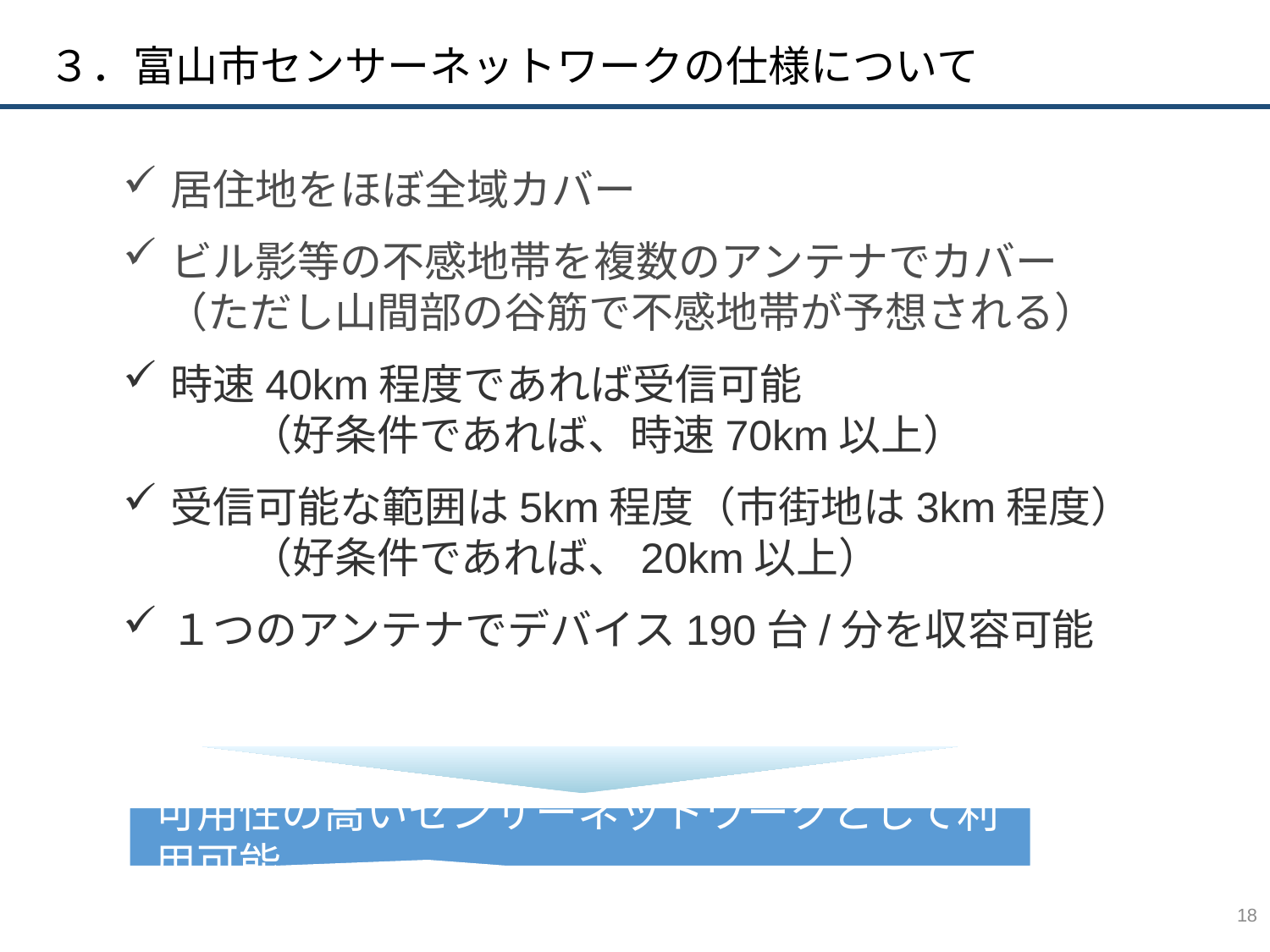

３．富山市センサーネットワークの仕様について
居住地をほぼ全域カバー

ビル影等の不感地帯を複数のアンテナでカバー
　（ただし山間部の谷筋で不感地帯が予想される）

時速40km程度であれば受信可能
	（好条件であれば、時速70km以上）

受信可能な範囲は5km程度（市街地は3km程度）
	（好条件であれば、20km以上）

１つのアンテナでデバイス190台/分を収容可能

可用性の高いセンサーネットワークとして利用可能
18